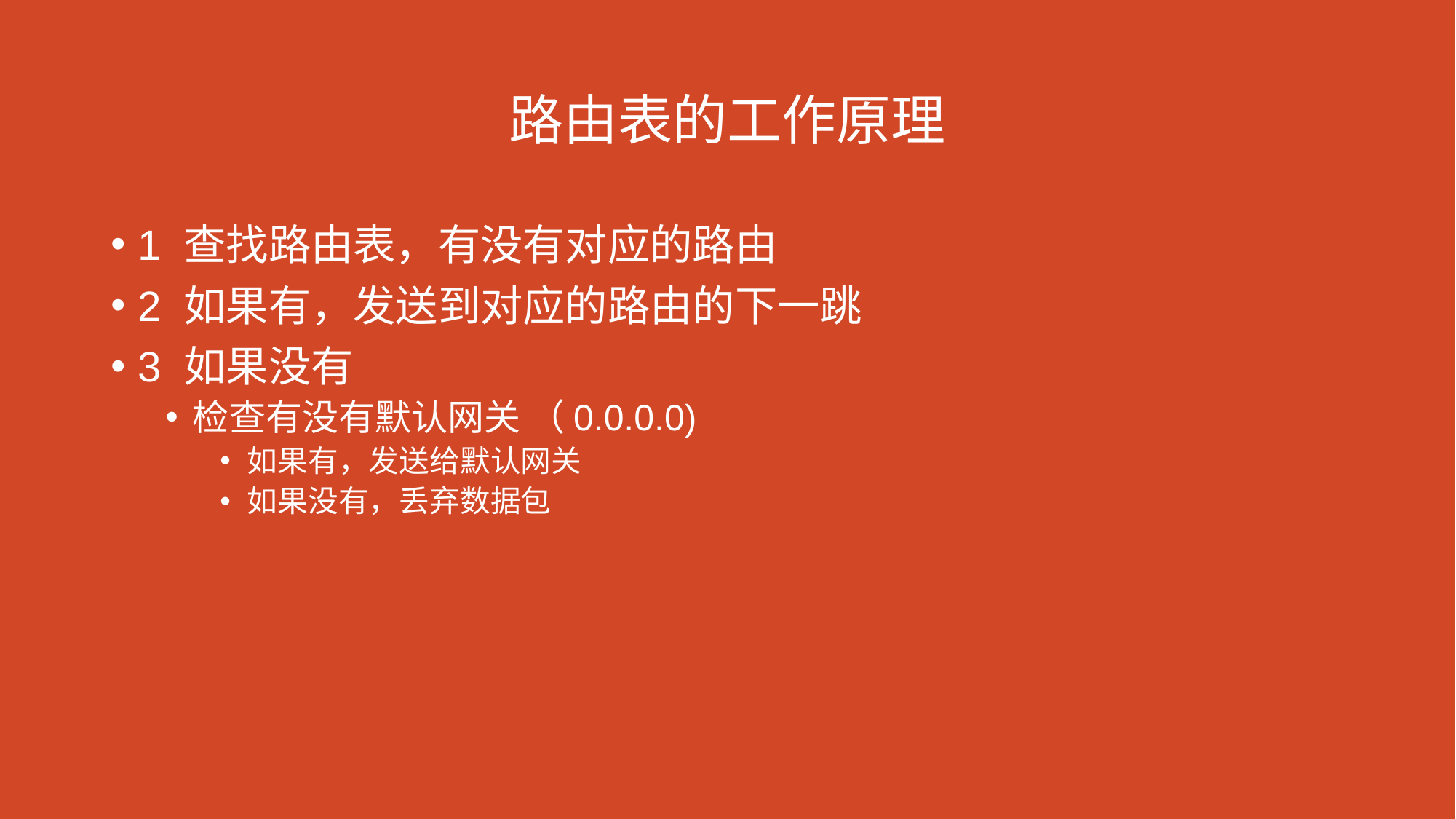

# 路由表的工作原理
1 查找路由表，有没有对应的路由
2 如果有，发送到对应的路由的下一跳
3 如果没有
检查有没有默认网关 （0.0.0.0)
如果有，发送给默认网关
如果没有，丢弃数据包